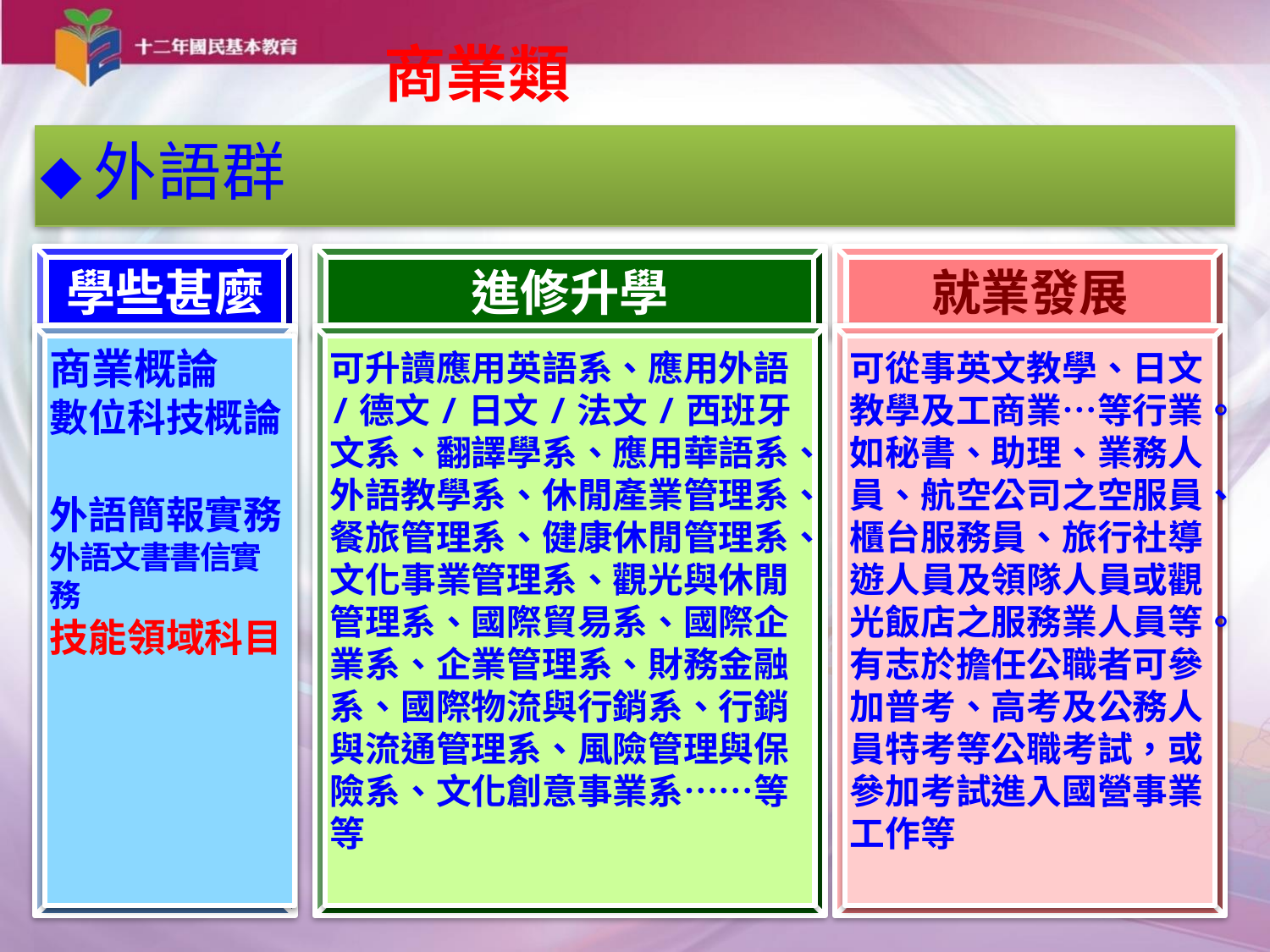

# 商業類
◆外語群
學些甚麼
進修升學
就業發展

商業概論
數位科技概論
外語簡報實務
外語文書書信實務
技能領域科目
可升讀應用英語系、應用外語/德文/日文/法文/西班牙文系、翻譯學系、應用華語系、外語教學系、休閒產業管理系、餐旅管理系、健康休閒管理系、文化事業管理系、觀光與休閒管理系、國際貿易系、國際企業系、企業管理系、財務金融系、國際物流與行銷系、行銷與流通管理系、風險管理與保險系、文化創意事業系……等等

可從事英文教學、日文教學及工商業…等行業。如秘書、助理、業務人員、航空公司之空服員、櫃台服務員、旅行社導遊人員及領隊人員或觀光飯店之服務業人員等。有志於擔任公職者可參加普考、高考及公務人員特考等公職考試，或參加考試進入國營事業工作等

169